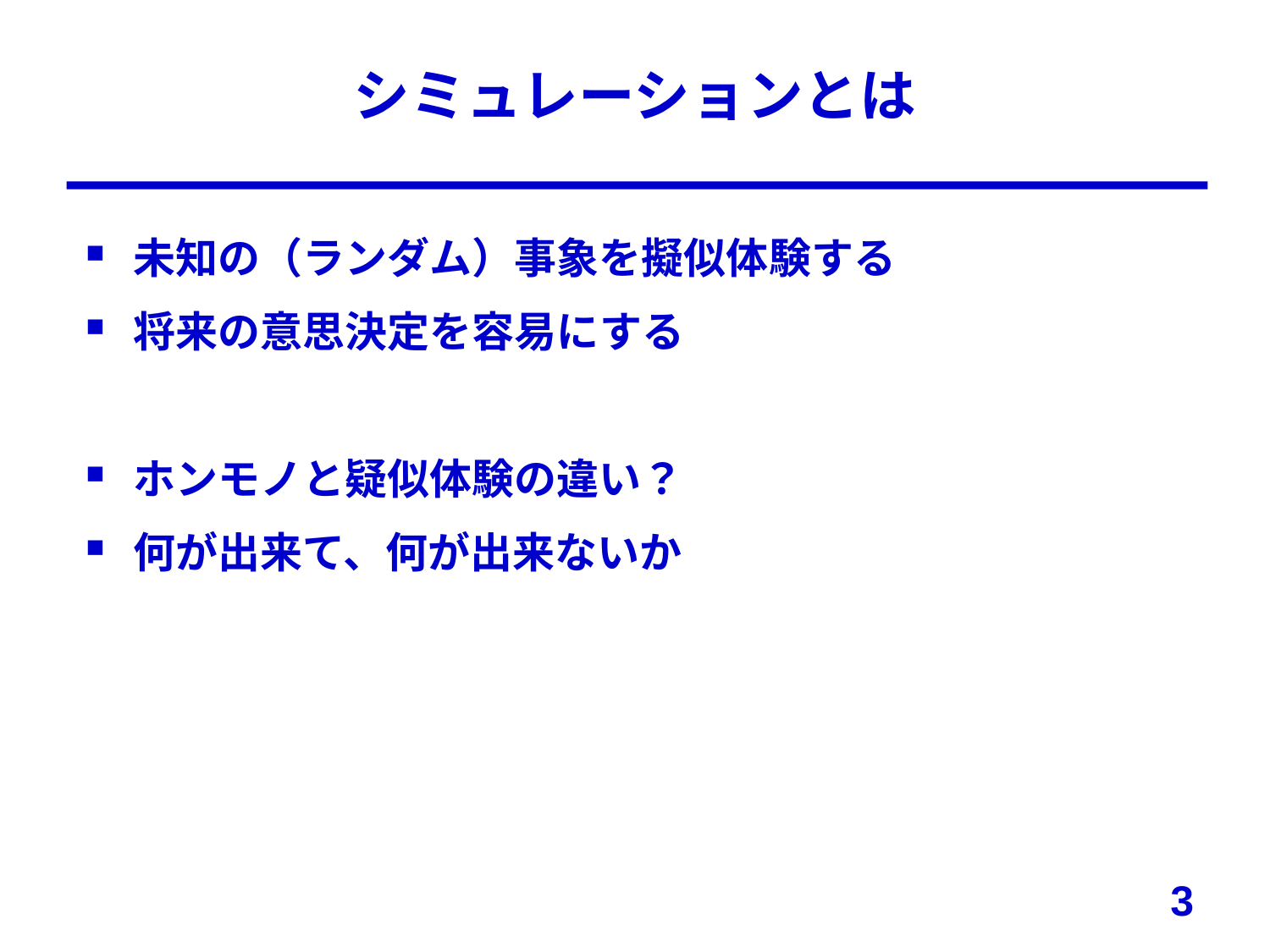

# シミュレーションとは
未知の（ランダム）事象を擬似体験する
将来の意思決定を容易にする

ホンモノと疑似体験の違い？
何が出来て、何が出来ないか

3